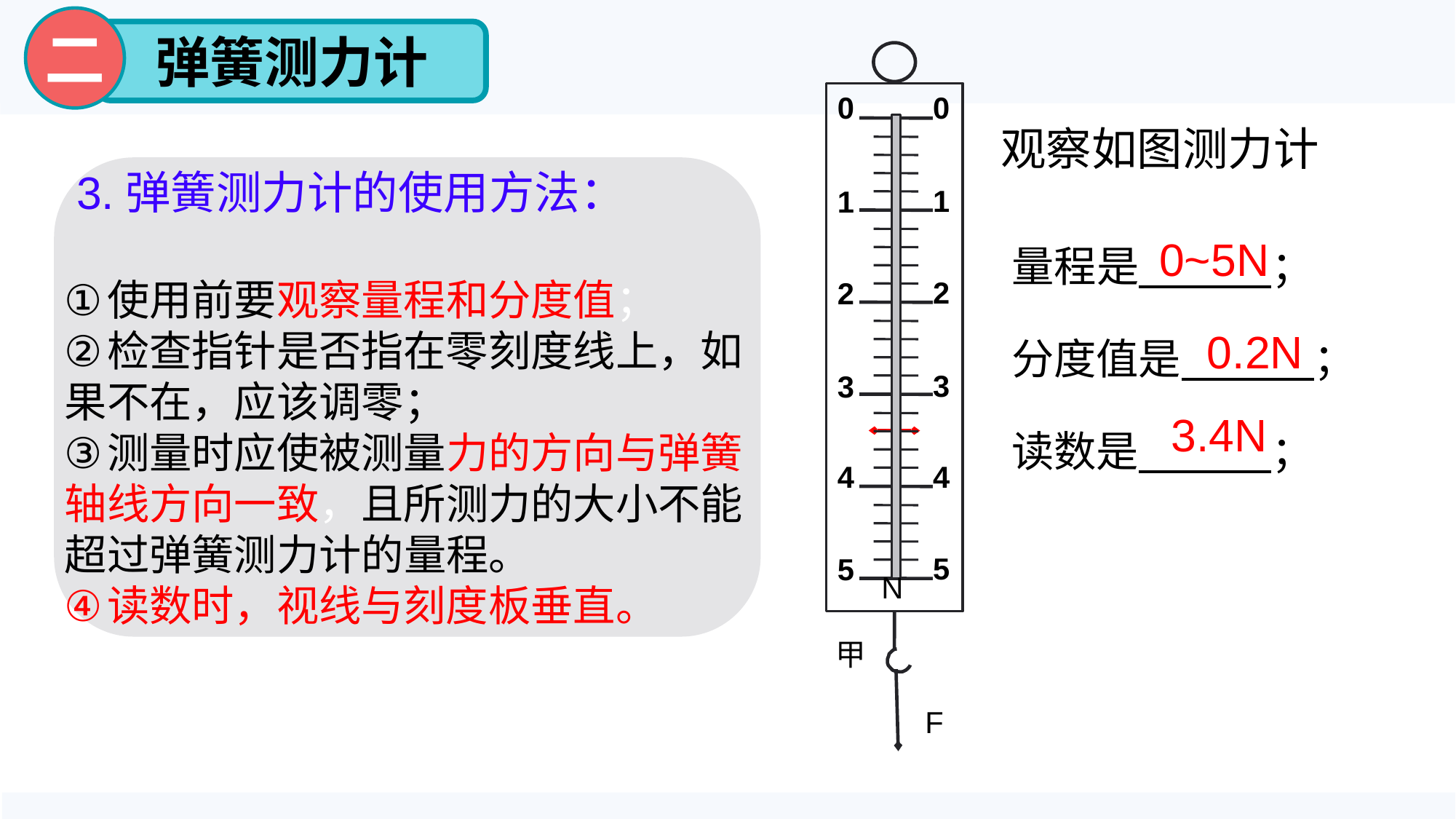

二
弹簧测力计

0

0

1
1

2
2

3
3

4
4

5
5

N

甲

F
观察如图测力计
 3.弹簧测力计的使用方法：

使用前要观察量程和分度值；
检查指针是否指在零刻度线上，如果不在，应该调零；
测量时应使被测量力的方向与弹簧轴线方向一致，且所测力的大小不能超过弹簧测力计的量程。
读数时，视线与刻度板垂直。
0~5N
量程是              ；
0.2N
分度值是              ；
3.4N
读数是              ；